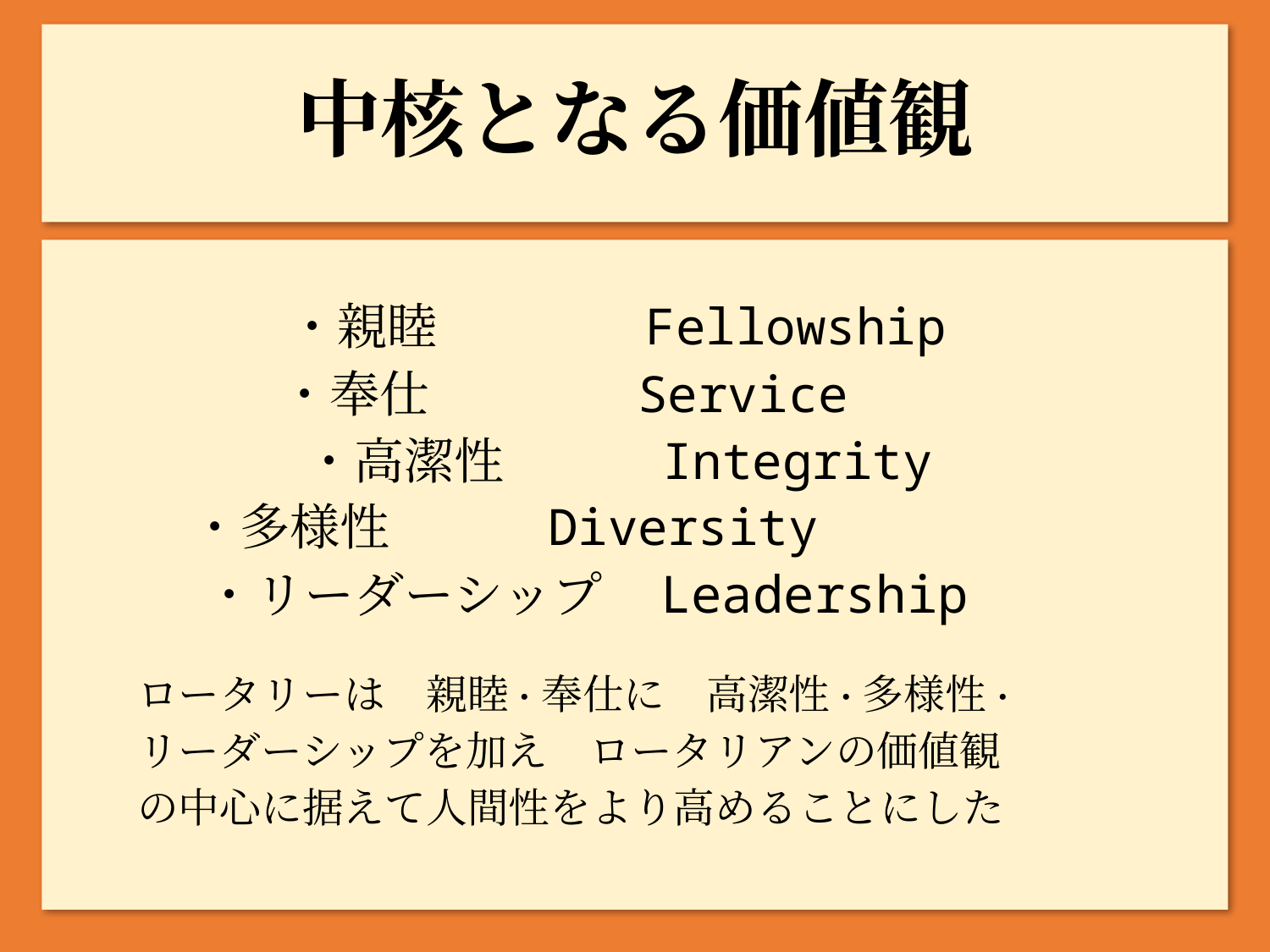

# 中核となる価値観

　　　　 ・親睦　　　　Fellowship
　　　　  ・奉仕　　　　Service
　　　　　・高潔性　　　Integrity
          ・多様性　　　Diversity
　　　・リーダーシップ　Leadership

　　ロータリーは　親睦・奉仕に　高潔性・多様性・
　　リーダーシップを加え　ロータリアンの価値観
　　の中心に据えて人間性をより高めることにした